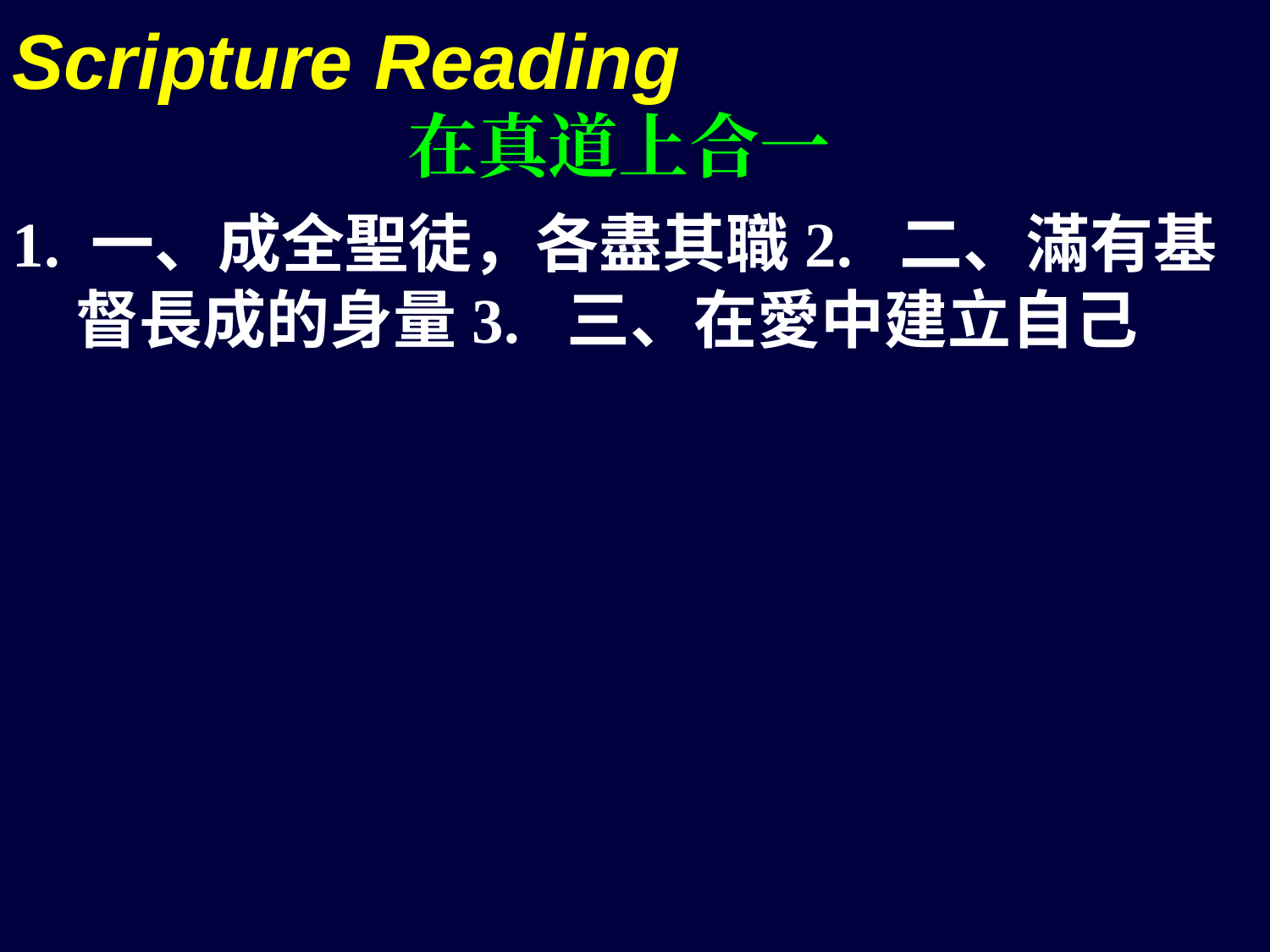

Scripture Reading
在真道上合一
1. 一、成全聖徒，各盡其職2.  二、滿有基督長成的身量3.  三、在愛中建立自己